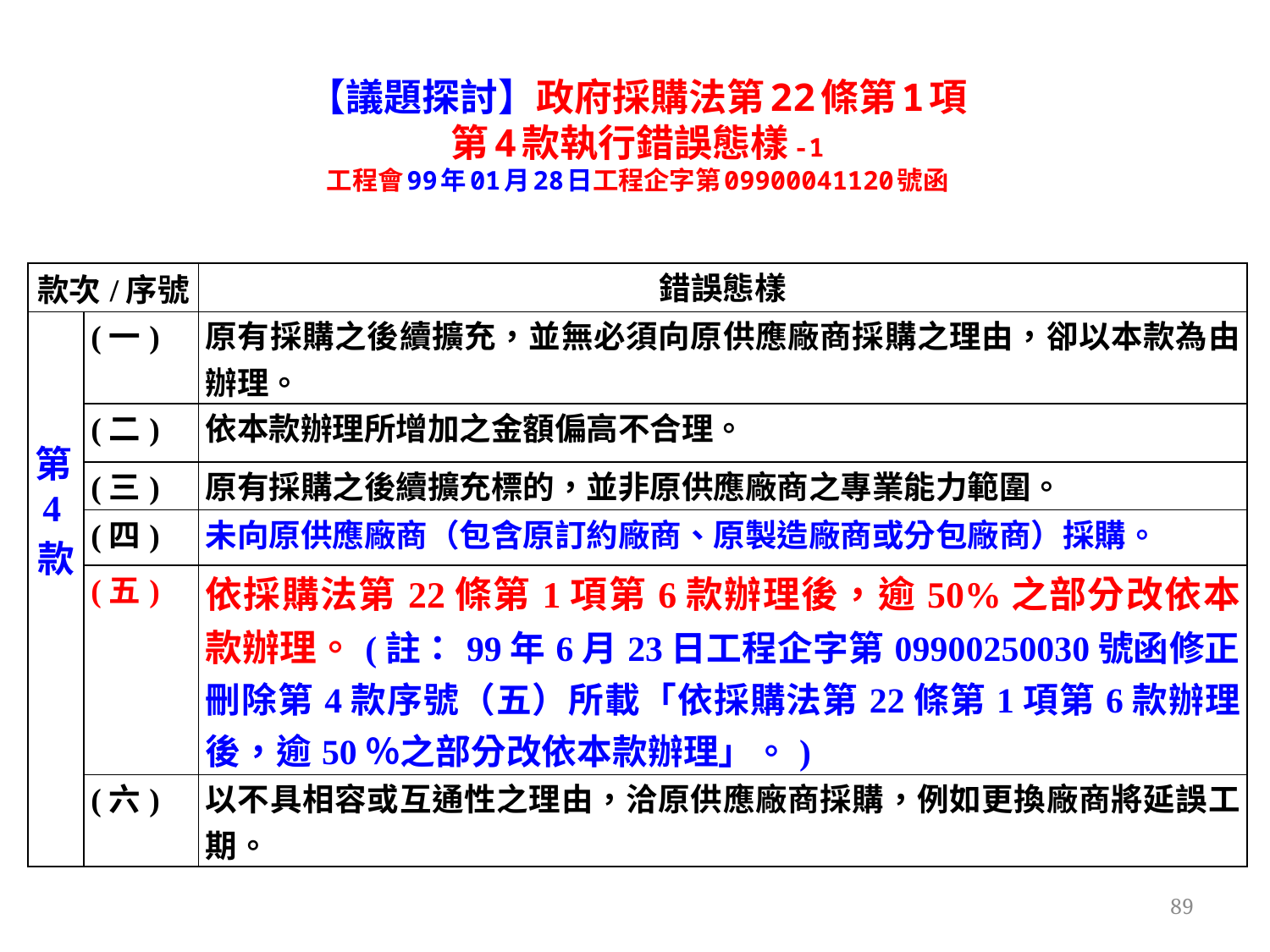

# 【議題探討】政府採購法第22條第1項 第4款執行錯誤態樣-1 工程會99年01月28日工程企字第09900041120號函
| 款次/序號 |  | 錯誤態樣 |
| --- | --- | --- |
| 第4款 | (一) | 原有採購之後續擴充，並無必須向原供應廠商採購之理由，卻以本款為由辦理。 |
|  | (二) | 依本款辦理所增加之金額偏高不合理。 |
|  | (三) | 原有採購之後續擴充標的，並非原供應廠商之專業能力範圍。 |
|  | (四) | 未向原供應廠商（包含原訂約廠商、原製造廠商或分包廠商）採購。 |
|  | (五) | 依採購法第22條第1項第6款辦理後，逾50%之部分改依本款辦理。(註：99年6月23日工程企字第09900250030號函修正刪除第4款序號（五）所載「依採購法第22條第1項第6款辦理後，逾50％之部分改依本款辦理」。) |
|  | (六) | 以不具相容或互通性之理由，洽原供應廠商採購，例如更換廠商將延誤工期。 |
89